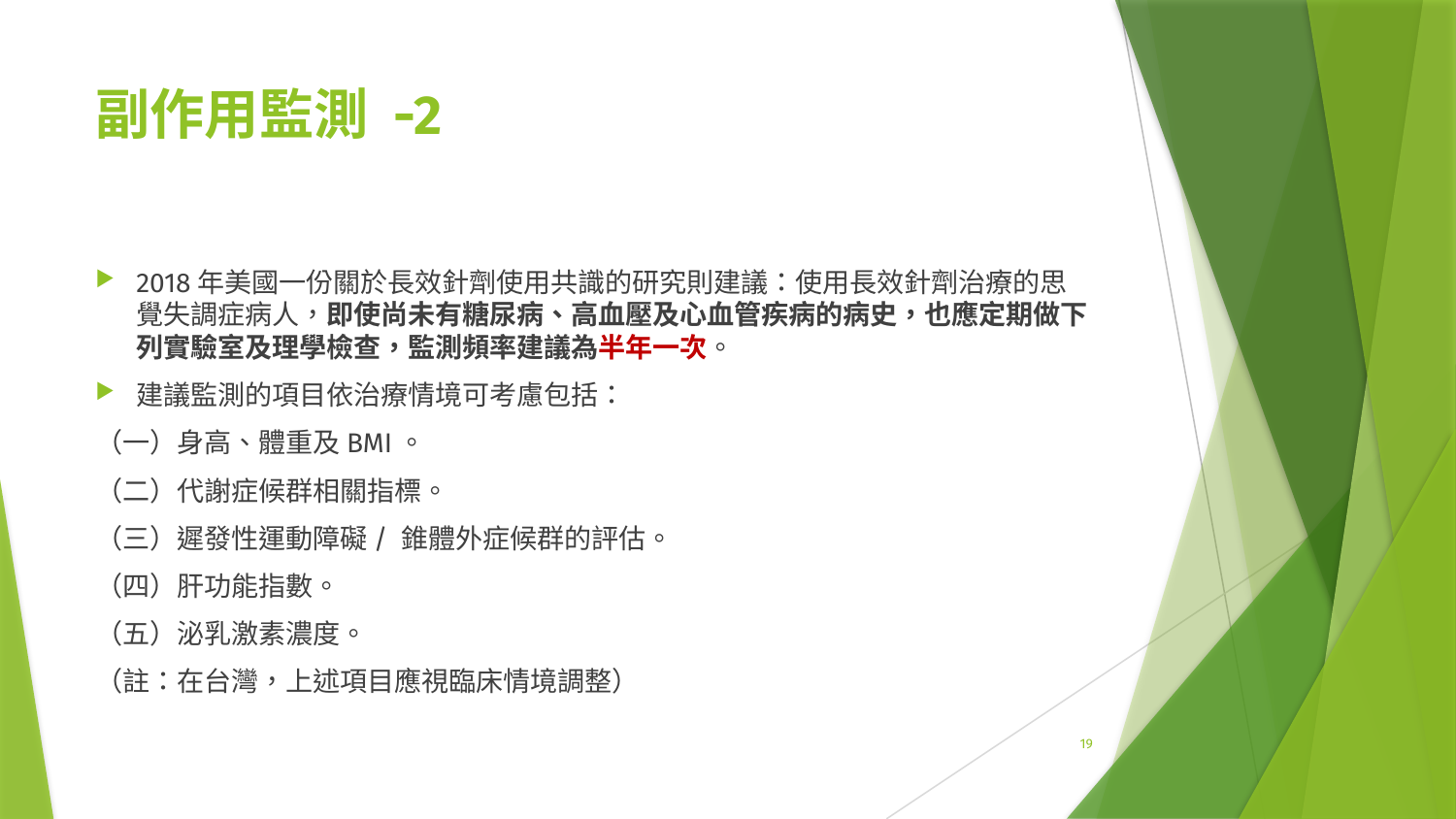

# 副作用監測 -2
2018年美國一份關於長效針劑使用共識的研究則建議：使用長效針劑治療的思覺失調症病人，即使尚未有糖尿病、高血壓及心血管疾病的病史，也應定期做下列實驗室及理學檢查，監測頻率建議為半年一次。
建議監測的項目依治療情境可考慮包括：
（一）身高、體重及BMI。
（二）代謝症候群相關指標。
（三）遲發性運動障礙/ 錐體外症候群的評估。
（四）肝功能指數。
（五）泌乳激素濃度。
（註：在台灣，上述項目應視臨床情境調整）
19